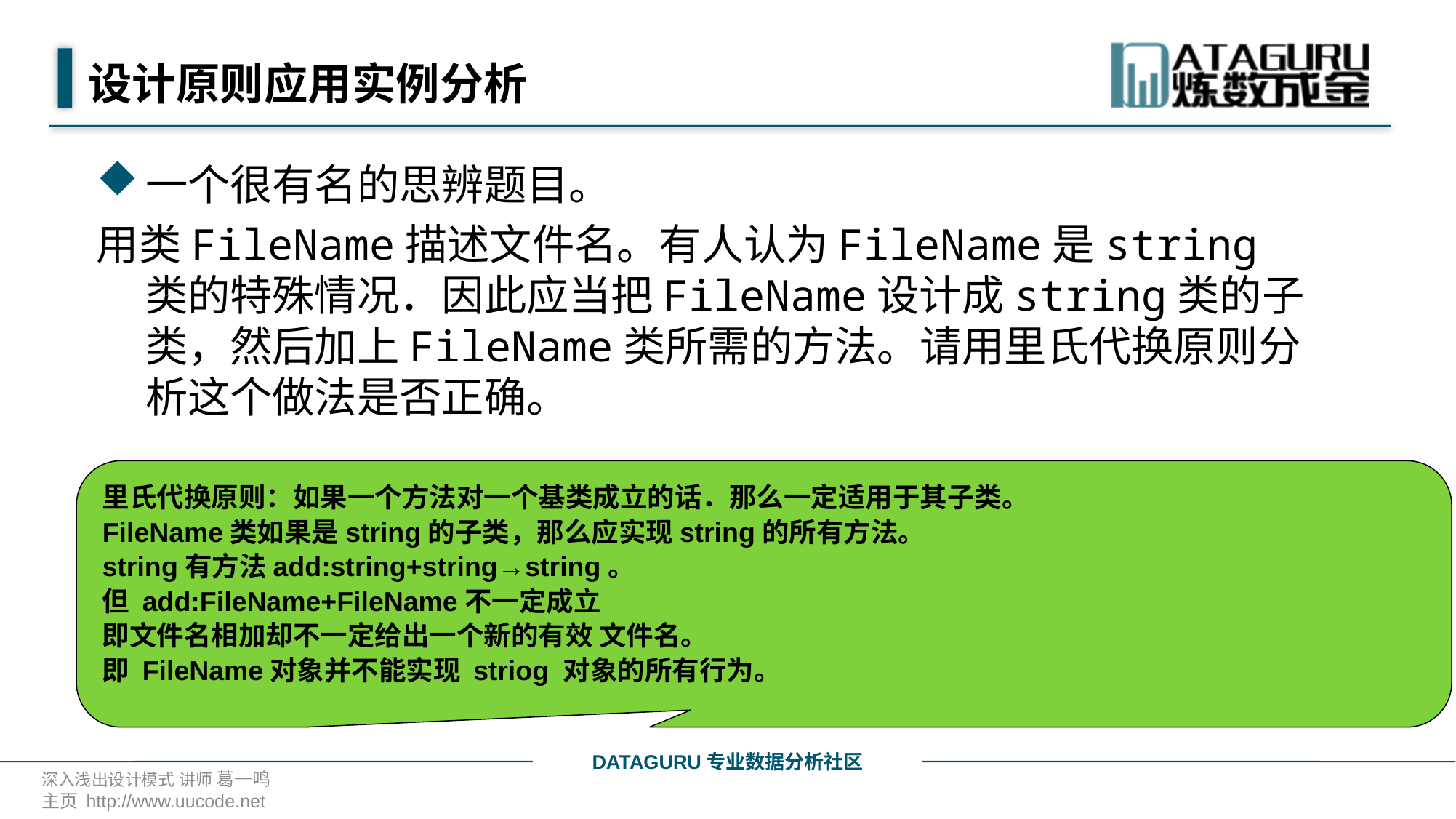

# 设计原则应用实例分析
一个很有名的思辨题目。
用类FileName描述文件名。有人认为FileName是string类的特殊情况．因此应当把FileName设计成string类的子类，然后加上FileName类所需的方法。请用里氏代换原则分析这个做法是否正确。
里氏代换原则：如果一个方法对一个基类成立的话．那么一定适用于其子类。
FileName类如果是string的子类，那么应实现string的所有方法。
string有方法add:string+string→string。
但 add:FileName+FileName不一定成立
即文件名相加却不一定给出一个新的有效 文件名。
即 FileName对象并不能实现 striog 对象的所有行为。